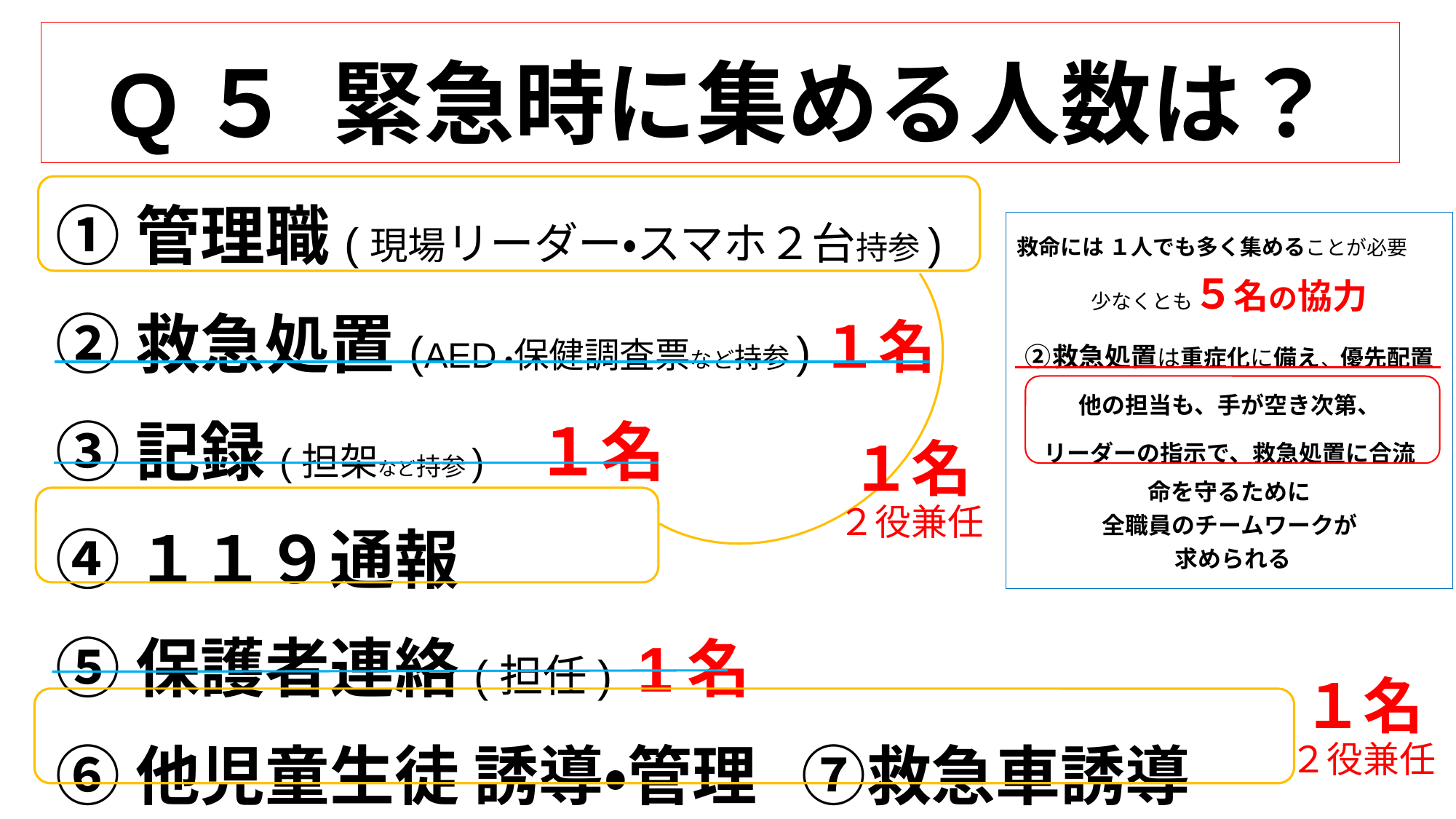

# Q５  緊急時に集める人数は？
①管理職(現場リーダー・スマホ２台持参)
②救急処置(AED・保健調査票など持参)１名
③記録(担架など持参)  １名
④１１９通報
⑤保護者連絡(担任)  1名
⑥他児童生徒 誘導・管理   ⑦救急車誘導

救命には １人でも多く集めることが必要
少なくとも５名の協力

②救急処置は重症化に備え、優先配置
他の担当も、手が空き次第、
リーダーの指示で、救急処置に合流

命を守るために
全職員のチームワークが
 求められる

１名
２役兼任

１名
２役兼任